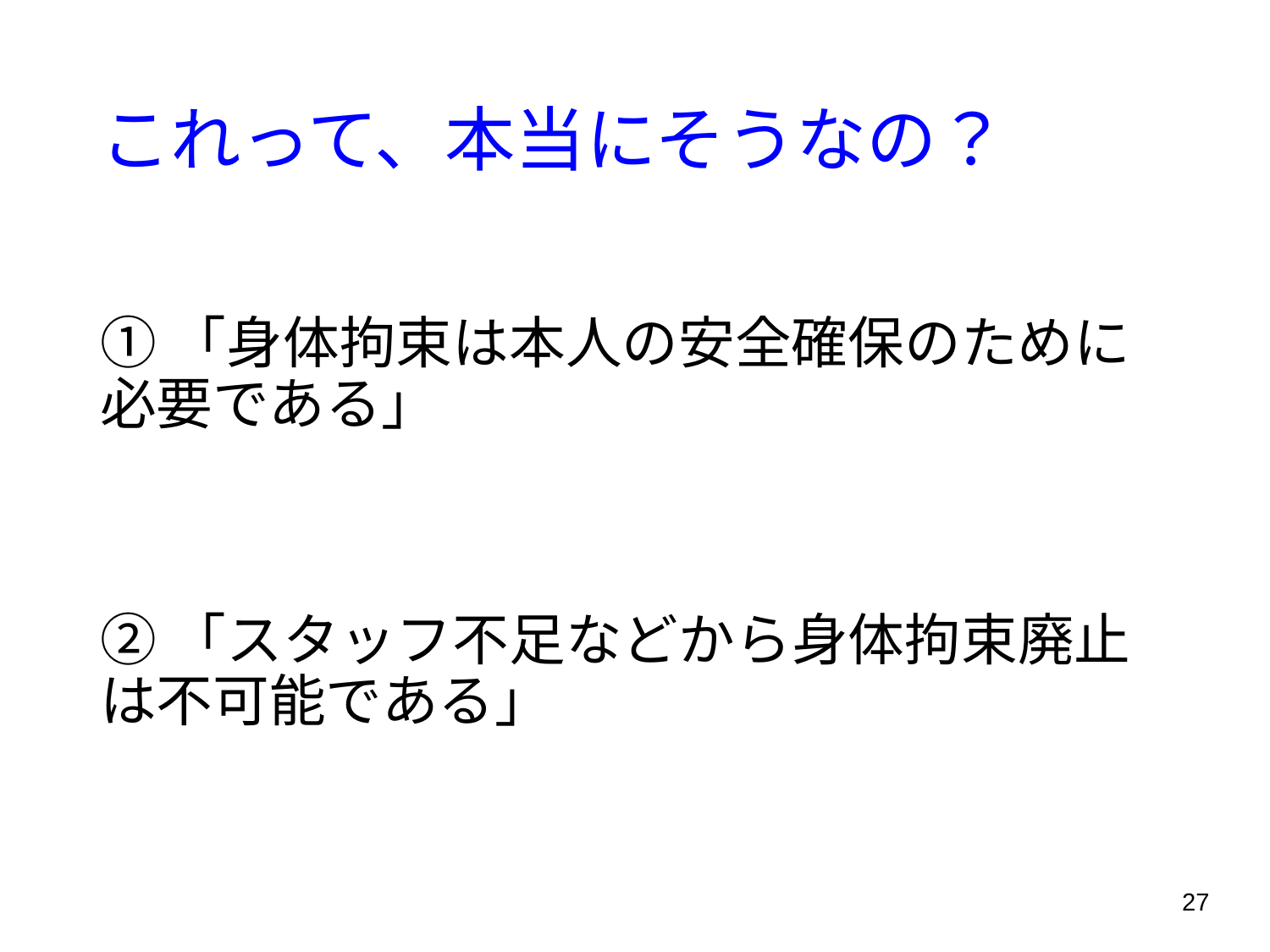

# これって、本当にそうなの？
①「身体拘束は本人の安全確保のために必要である」

②「スタッフ不足などから身体拘束廃止は不可能である」
27